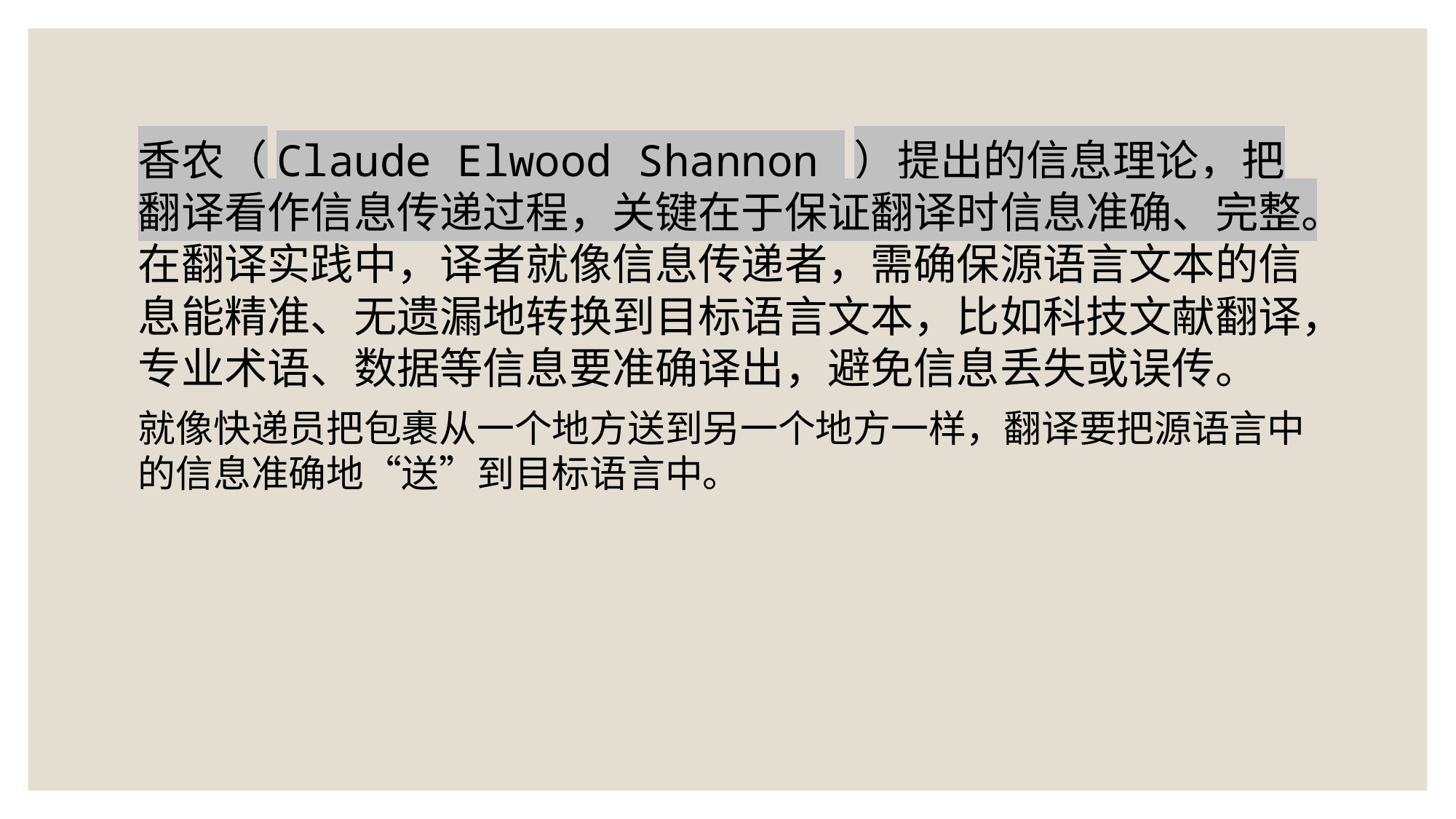

香农（Claude Elwood Shannon ）提出的信息理论，把翻译看作信息传递过程，关键在于保证翻译时信息准确、完整。在翻译实践中，译者就像信息传递者，需确保源语言文本的信息能精准、无遗漏地转换到目标语言文本，比如科技文献翻译，专业术语、数据等信息要准确译出，避免信息丢失或误传。
就像快递员把包裹从一个地方送到另一个地方一样，翻译要把源语言中的信息准确地“送”到目标语言中。